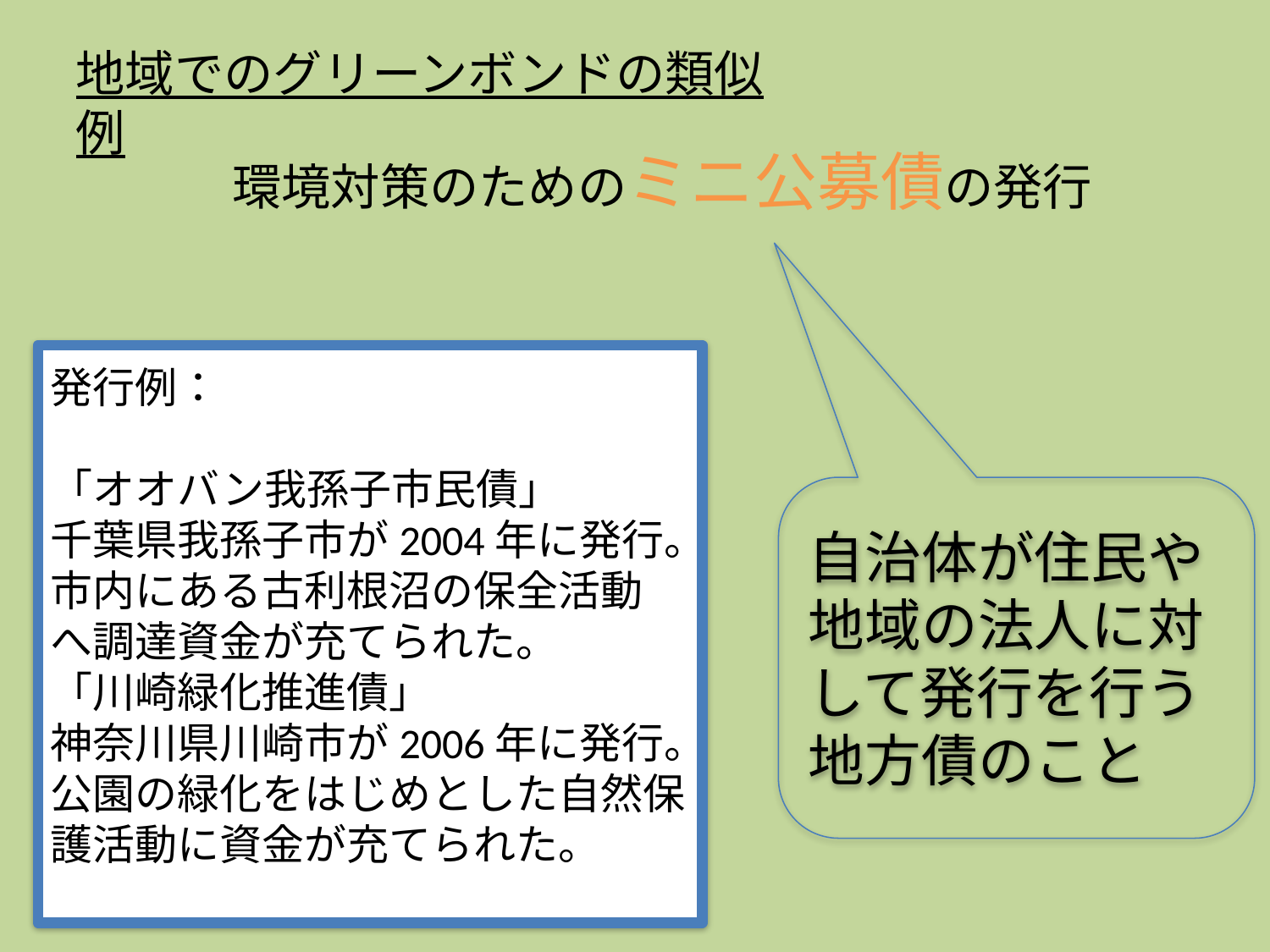

地域でのグリーンボンドの類似例
環境対策のためのミニ公募債の発行

発行例：

「オオバン我孫子市民債」
千葉県我孫子市が2004年に発行。市内にある古利根沼の保全活動
へ調達資金が充てられた。
「川崎緑化推進債」
神奈川県川崎市が2006年に発行。
公園の緑化をはじめとした自然保護活動に資金が充てられた。

自治体が住民や地域の法人に対して発行を行う地方債のこと